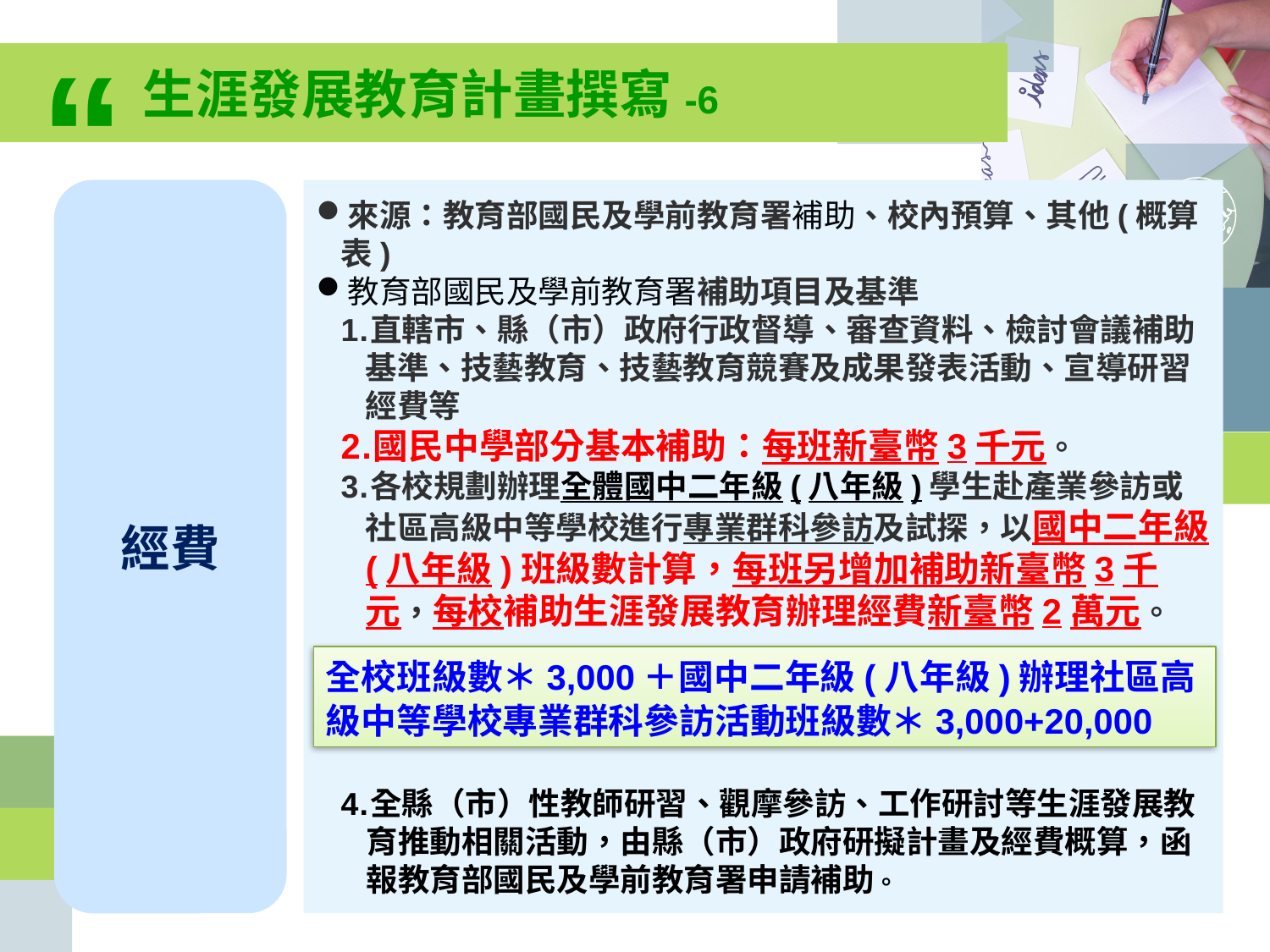

“
生涯發展教育計畫撰寫-6

經費
來源：教育部國民及學前教育署補助、校內預算、其他(概算表)
教育部國民及學前教育署補助項目及基準
直轄市、縣（市）政府行政督導、審查資料、檢討會議補助基準、技藝教育、技藝教育競賽及成果發表活動、宣導研習經費等
國民中學部分基本補助：每班新臺幣3千元。
各校規劃辦理全體國中二年級(八年級)學生赴產業參訪或社區高級中等學校進行專業群科參訪及試探，以國中二年級(八年級)班級數計算，每班另增加補助新臺幣3千元，每校補助生涯發展教育辦理經費新臺幣2萬元。

全縣（市）性教師研習、觀摩參訪、工作研討等生涯發展教育推動相關活動，由縣（市）政府研擬計畫及經費概算，函報教育部國民及學前教育署申請補助。
全校班級數＊3,000＋國中二年級(八年級)辦理社區高級中等學校專業群科參訪活動班級數＊3,000+20,000